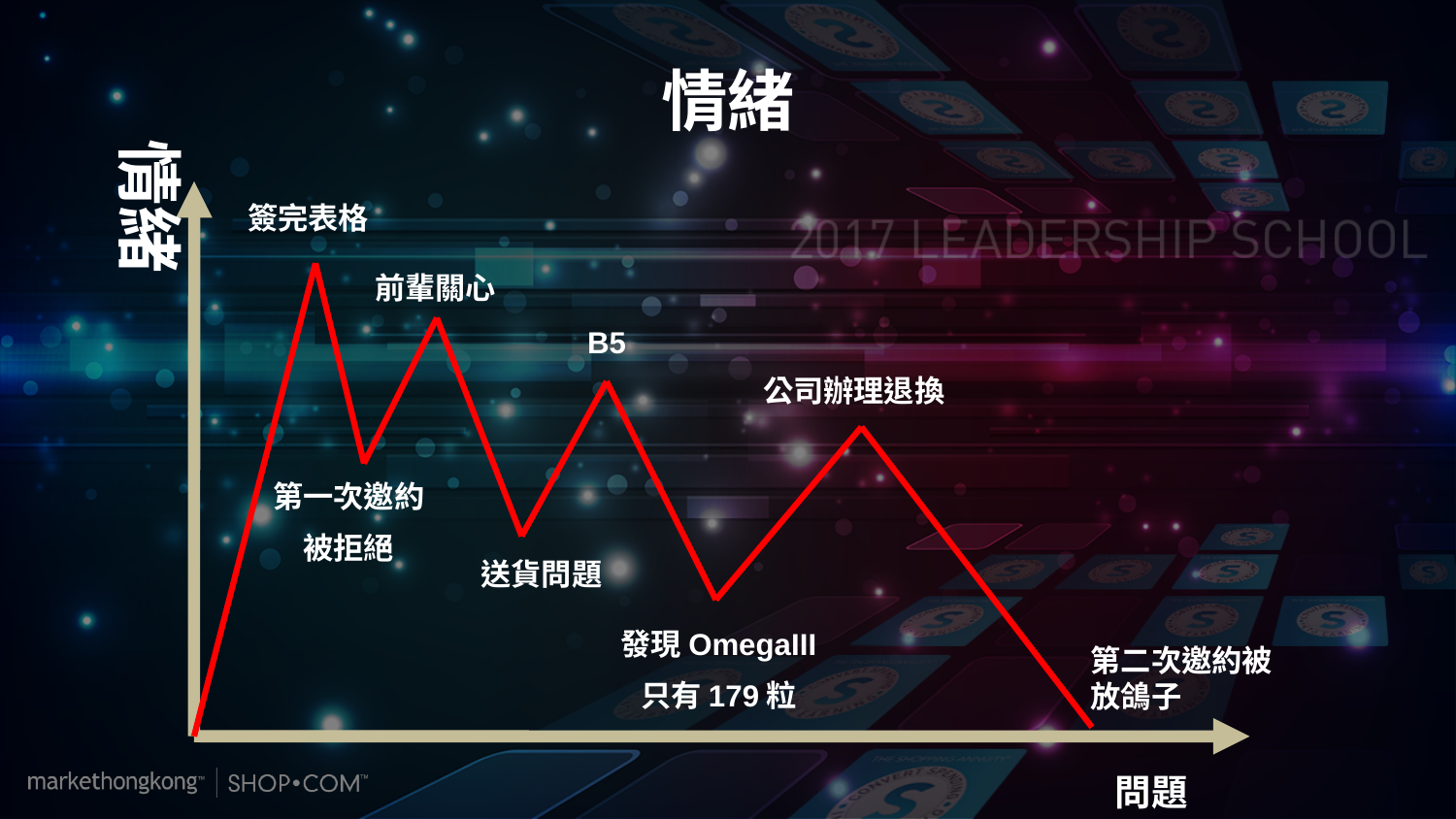

情緒
情緒

簽完表格
前輩關心

B5

公司辦理退換

第一次邀約
被拒絕
送貨問題
發現OmegaIII
只有179粒
第二次邀約被放鴿子

問題